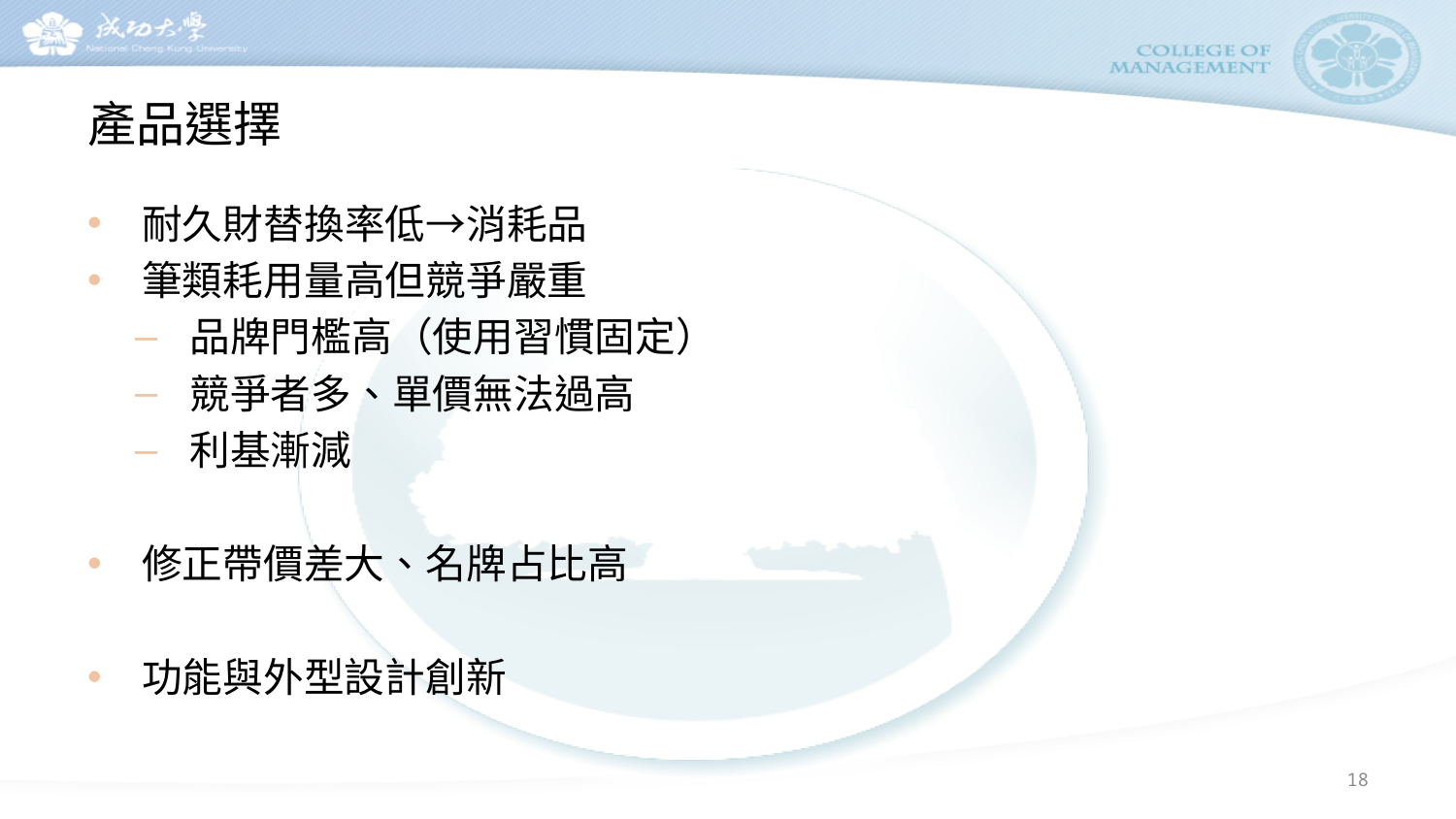

# 產品選擇
耐久財替換率低→消耗品
筆類耗用量高但競爭嚴重
品牌門檻高（使用習慣固定）
競爭者多、單價無法過高
利基漸減

修正帶價差大、名牌占比高

功能與外型設計創新

18